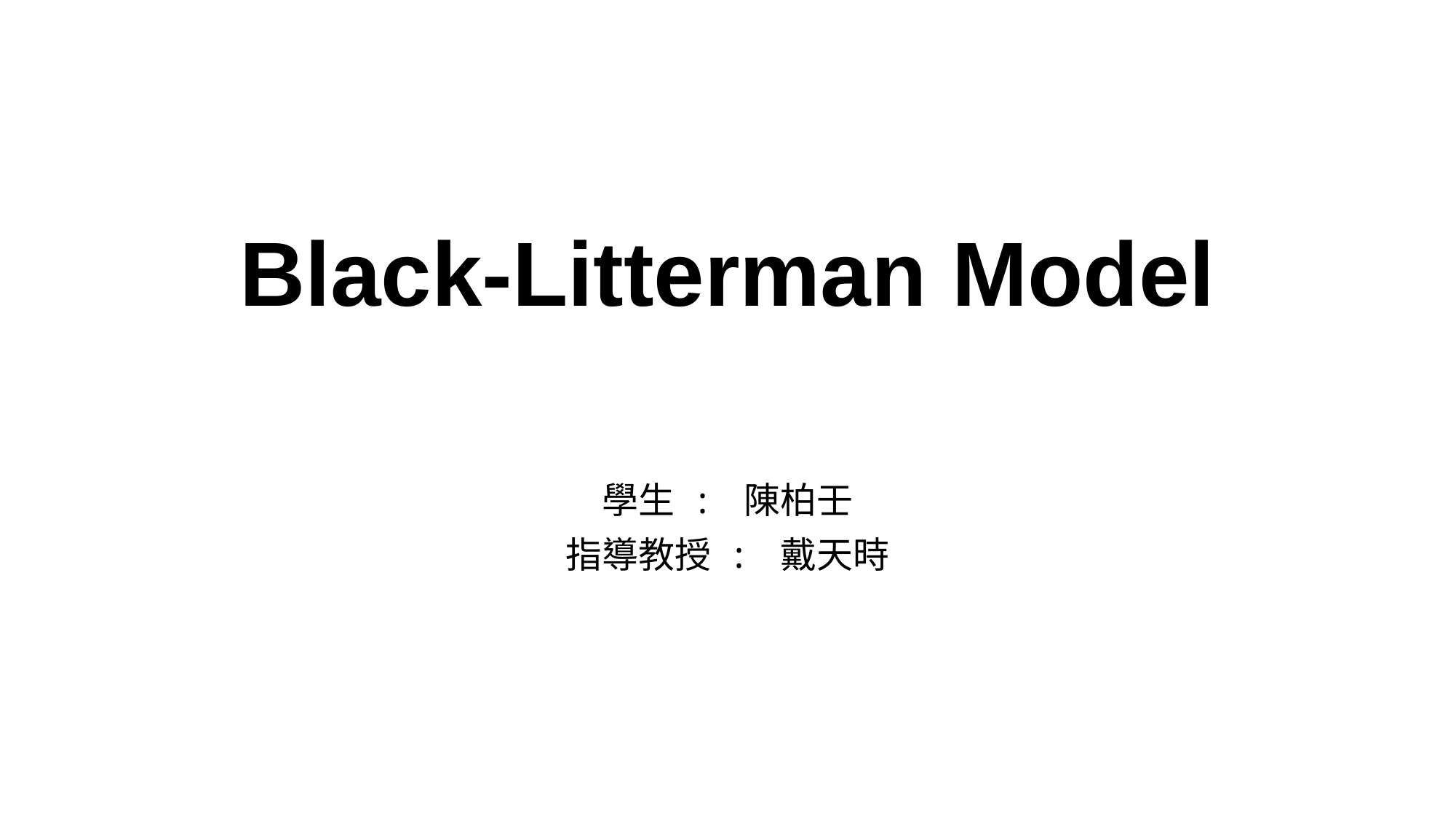

# Black-Litterman Model
學生 : 陳柏壬
指導教授 : 戴天時